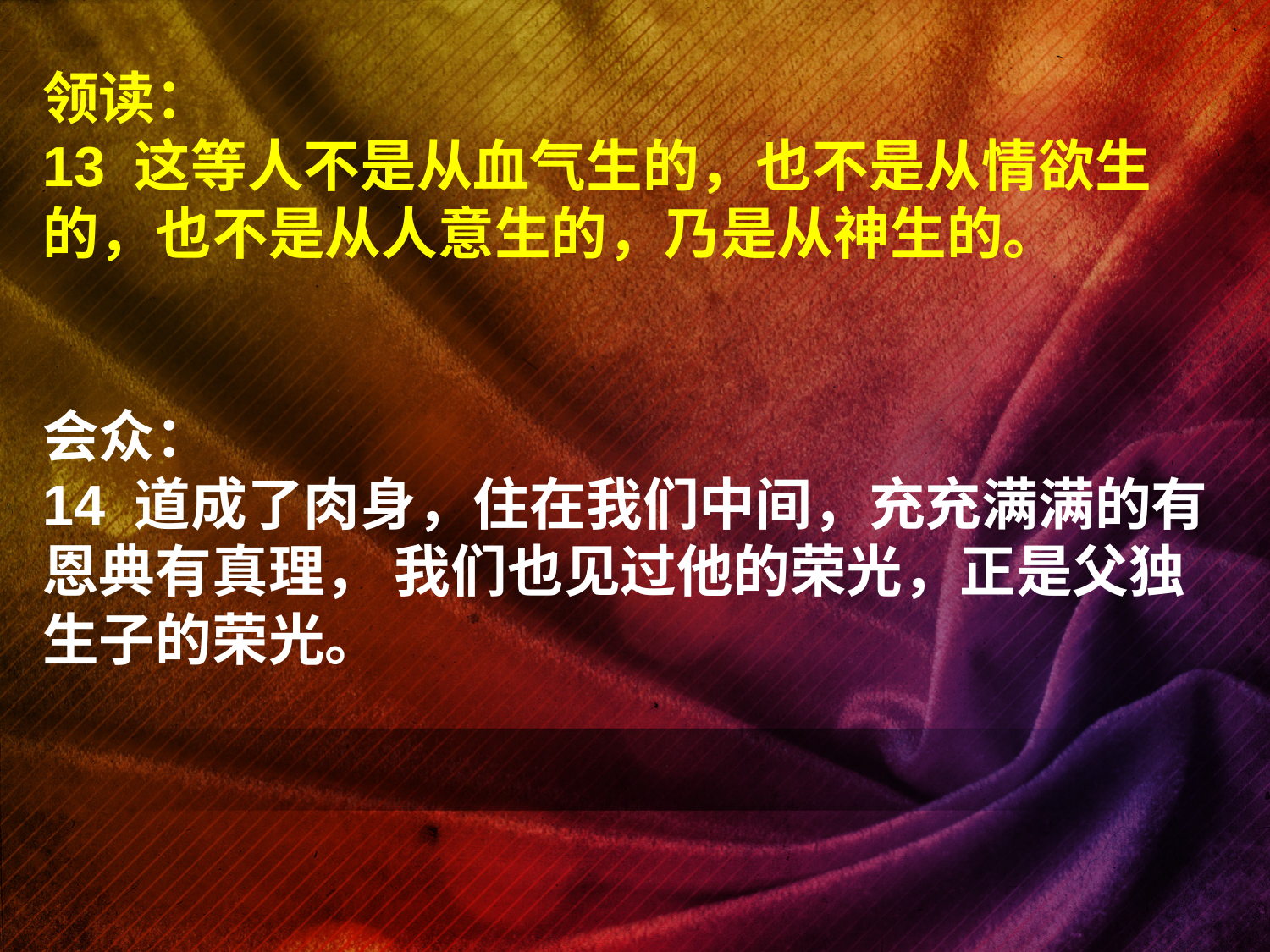

领读：
13 这等人不是从血气生的，也不是从情欲生的，也不是从人意生的，乃是从神生的。

会众：
14 道成了肉身，住在我们中间，充充满满的有恩典有真理， 我们也见过他的荣光，正是父独生子的荣光。